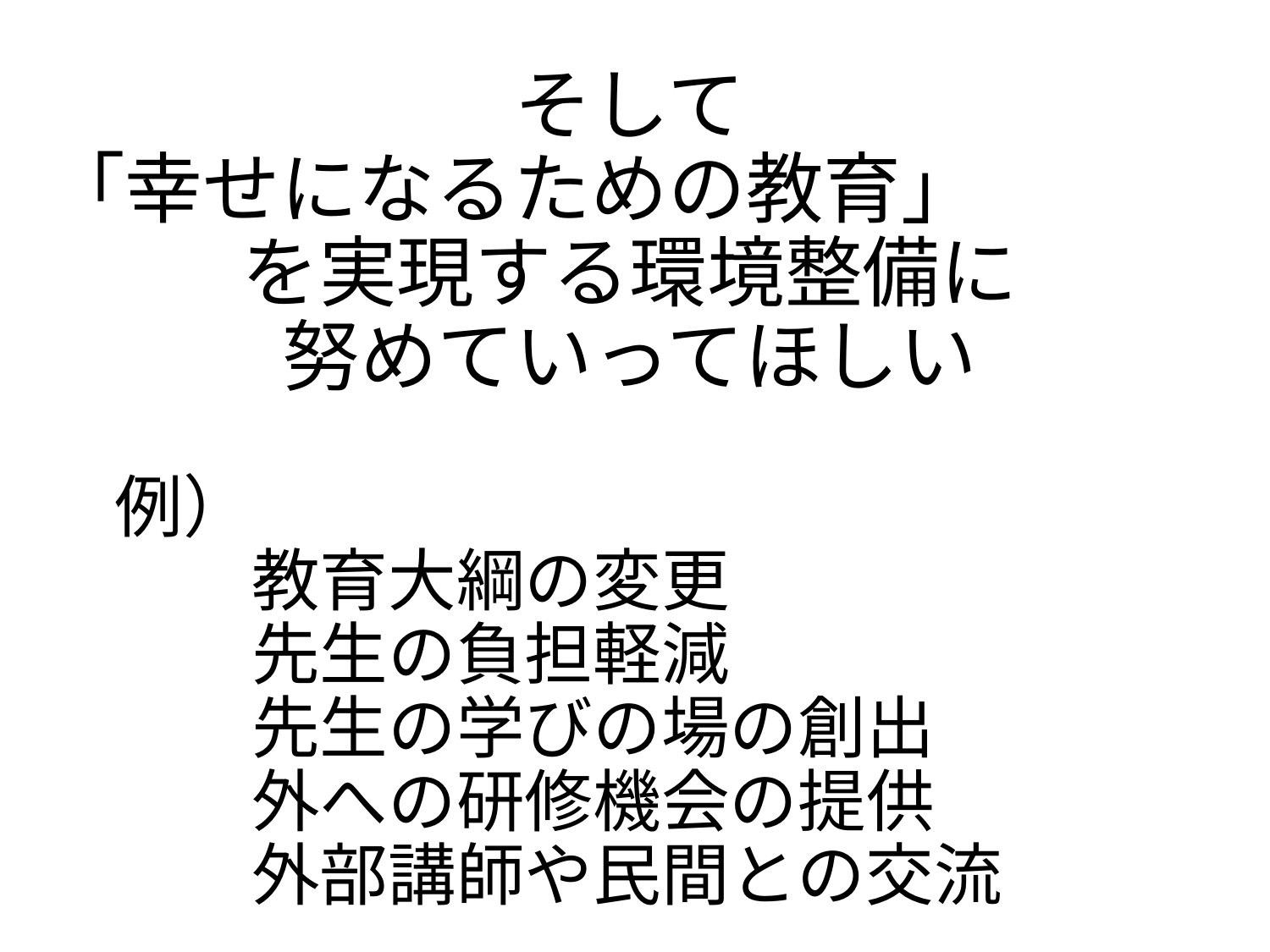

# そして 「幸せになるための教育」　　　を実現する環境整備に 努めていってほしい
例）
　　教育大綱の変更
　　先生の負担軽減
　　先生の学びの場の創出
　　外への研修機会の提供
　　外部講師や民間との交流